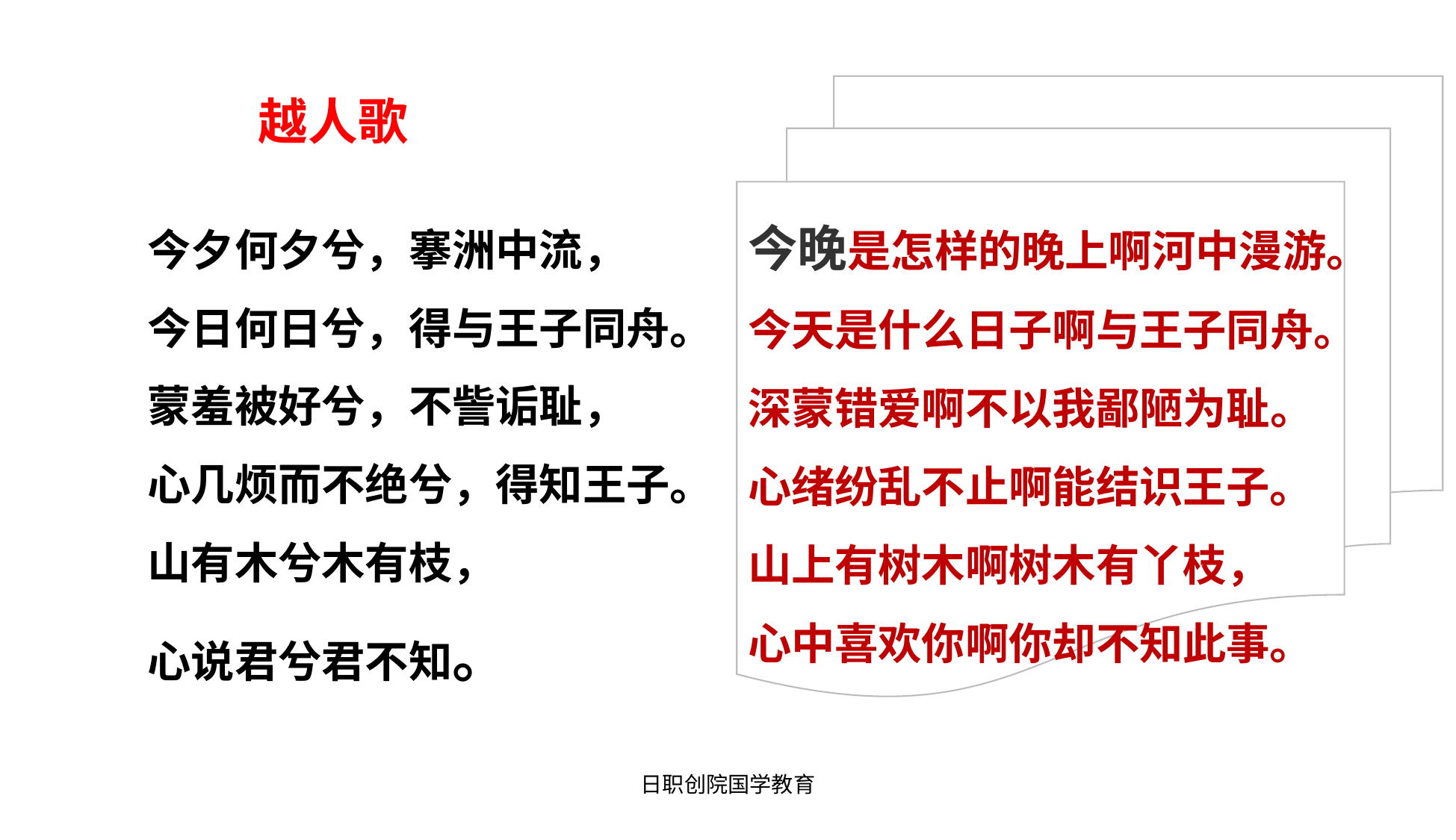

今晚是怎样的晚上啊河中漫游。
今天是什么日子啊与王子同舟。
深蒙错爱啊不以我鄙陋为耻。
心绪纷乱不止啊能结识王子。
山上有树木啊树木有丫枝，
心中喜欢你啊你却不知此事。
越人歌
今夕何夕兮，搴洲中流，
今日何日兮，得与王子同舟。
蒙羞被好兮，不訾诟耻，
心几烦而不绝兮，得知王子。
山有木兮木有枝，
心说君兮君不知。
日职创院国学教育